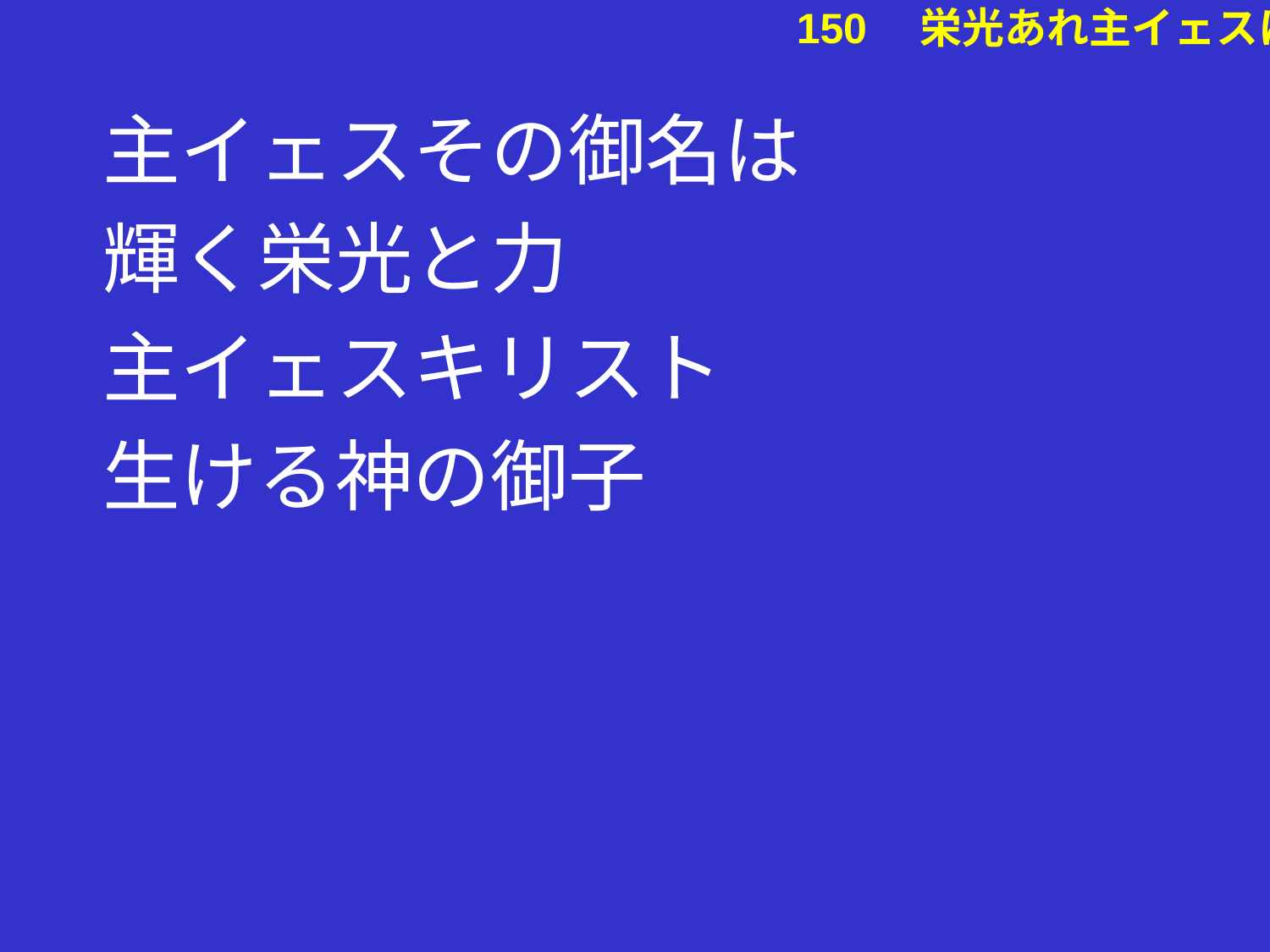

主イェスその御名は
輝く栄光と力
主イェスキリスト
生ける神の御子

# 150　栄光あれ主イェスに